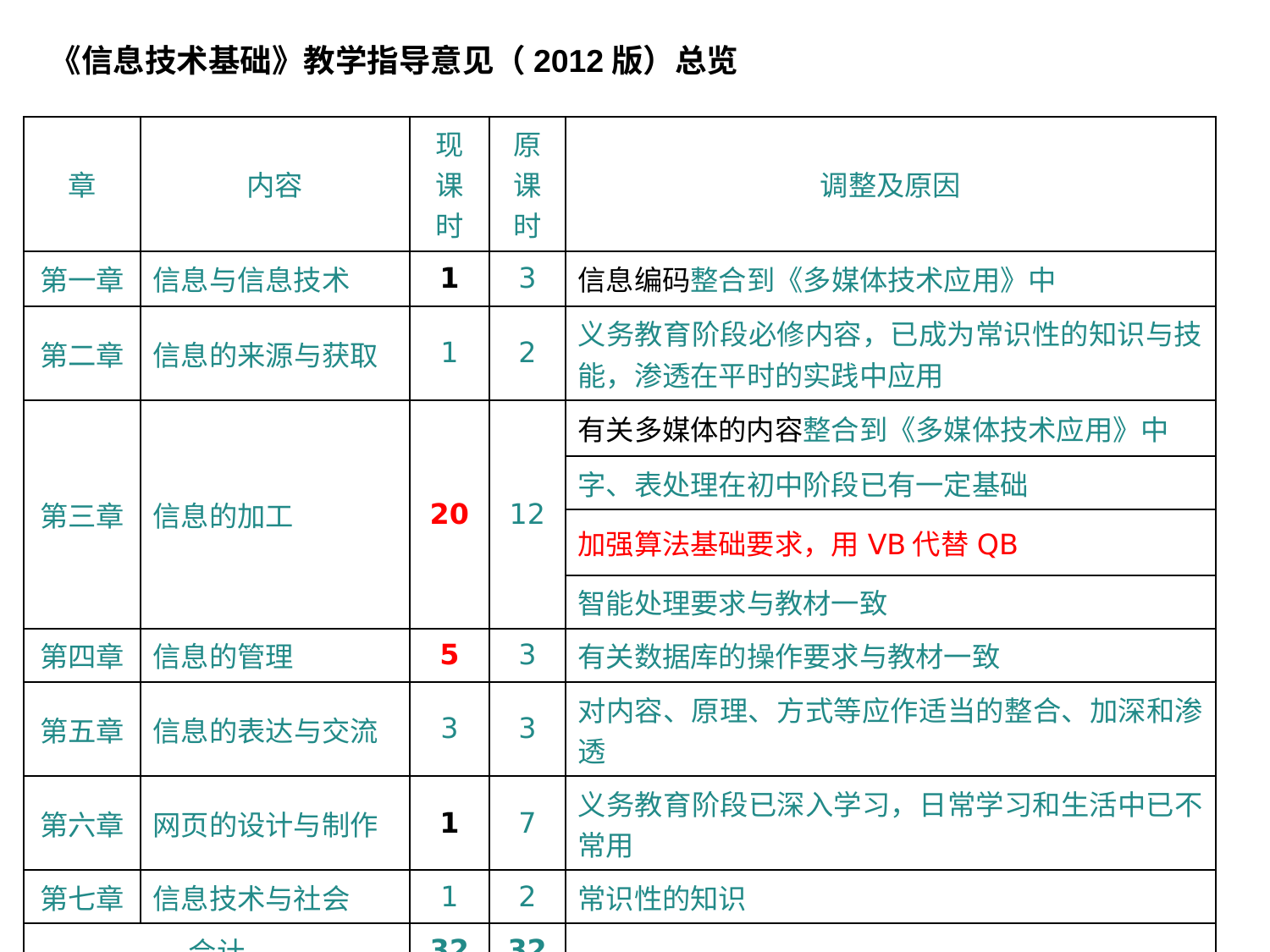

《信息技术基础》教学指导意见（2012版）总览
| 章 | 内容 | 现课时 | 原课时 | 调整及原因 |
| --- | --- | --- | --- | --- |
| 第一章 | 信息与信息技术 | 1 | 3 | 信息编码整合到《多媒体技术应用》中 |
| 第二章 | 信息的来源与获取 | 1 | 2 | 义务教育阶段必修内容，已成为常识性的知识与技能，渗透在平时的实践中应用 |
| 第三章 | 信息的加工 | 20 | 12 | 有关多媒体的内容整合到《多媒体技术应用》中 |
|  |  |  |  | 字、表处理在初中阶段已有一定基础 |
|  |  |  |  | 加强算法基础要求，用VB代替QB |
|  |  |  |  | 智能处理要求与教材一致 |
| 第四章 | 信息的管理 | 5 | 3 | 有关数据库的操作要求与教材一致 |
| 第五章 | 信息的表达与交流 | 3 | 3 | 对内容、原理、方式等应作适当的整合、加深和渗透 |
| 第六章 | 网页的设计与制作 | 1 | 7 | 义务教育阶段已深入学习，日常学习和生活中已不常用 |
| 第七章 | 信息技术与社会 | 1 | 2 | 常识性的知识 |
| 合计 |  | 32 | 32 |  |